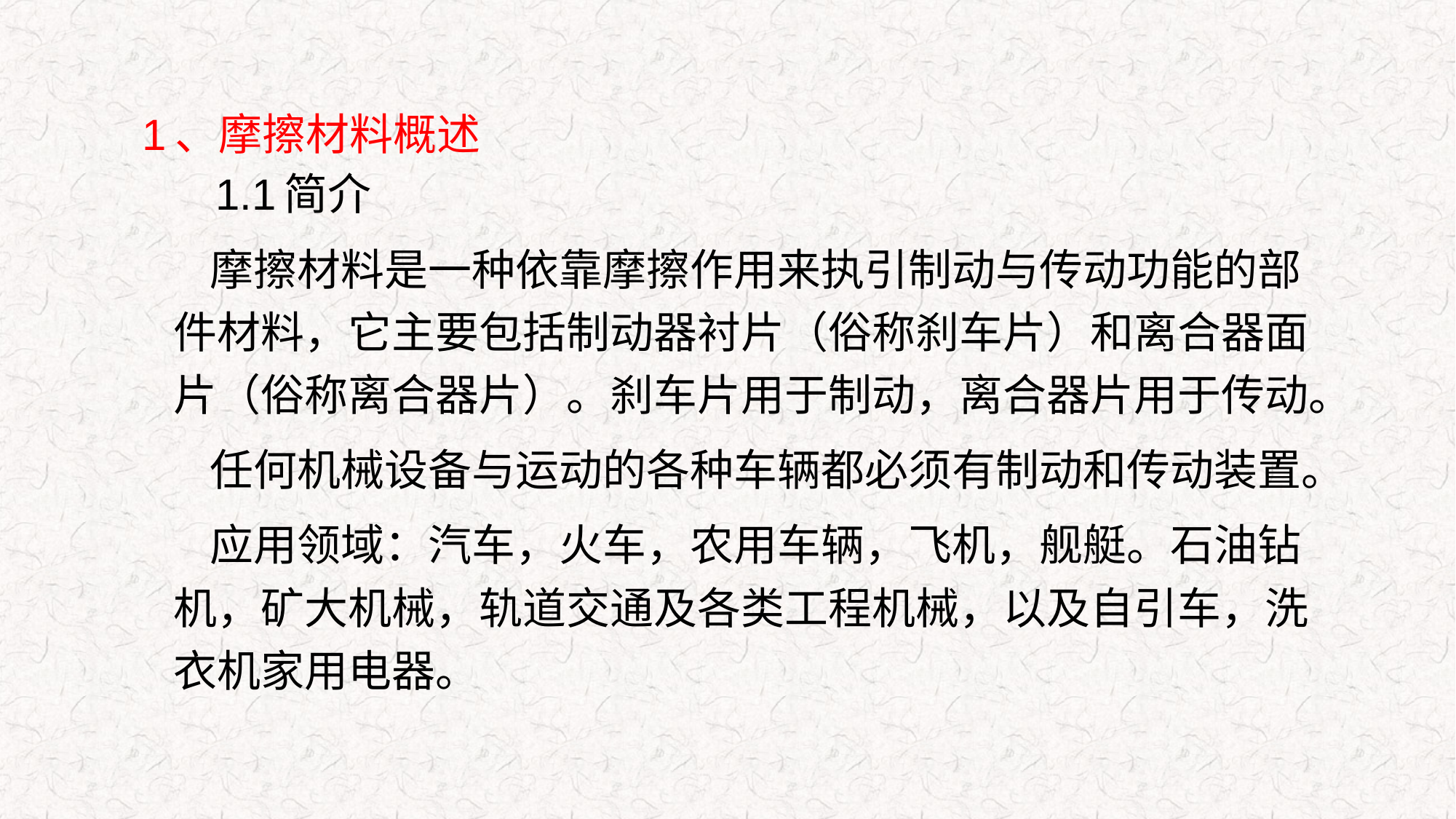

1、摩擦材料概述
      1.1简介
      摩擦材料是一种依靠摩擦作用来执引制动与传动功能的部件材料，它主要包括制动器衬片（俗称刹车片）和离合器面片（俗称离合器片）。刹车片用于制动，离合器片用于传动。
      任何机械设备与运动的各种车辆都必须有制动和传动装置。
      应用领域：汽车，火车，农用车辆，飞机，舰艇。石油钻机，矿大机械，轨道交通及各类工程机械，以及自引车，洗衣机家用电器。